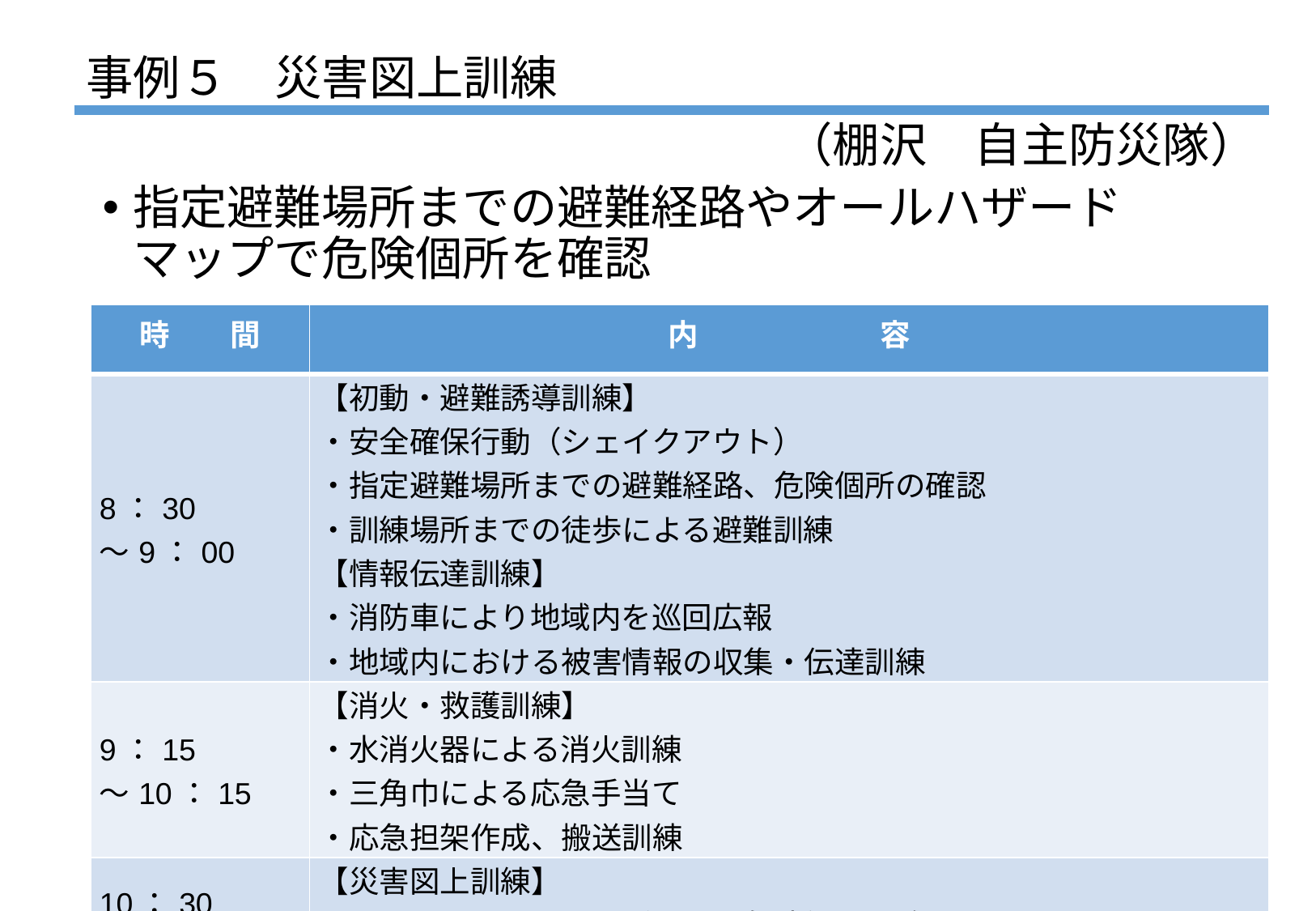

# 事例５　災害図上訓練
（棚沢　自主防災隊）
指定避難場所までの避難経路やオールハザードマップで危険個所を確認
| 時　　間 | 内　　　　　　容 |
| --- | --- |
| 8：30 ～9：00 | 【初動・避難誘導訓練】 ・安全確保行動（シェイクアウト） ・指定避難場所までの避難経路、危険個所の確認 ・訓練場所までの徒歩による避難訓練 【情報伝達訓練】 ・消防車により地域内を巡回広報 ・地域内における被害情報の収集・伝達訓練 |
| 9：15 ～10：15 | 【消火・救護訓練】 ・水消火器による消火訓練 ・三角巾による応急手当て ・応急担架作成、搬送訓練 |
| 10：30 ～11：00 | 【災害図上訓練】 ・オールハザードマップによる危険個所の確認 ・避難行動要支援者の把握及び救護検討 |